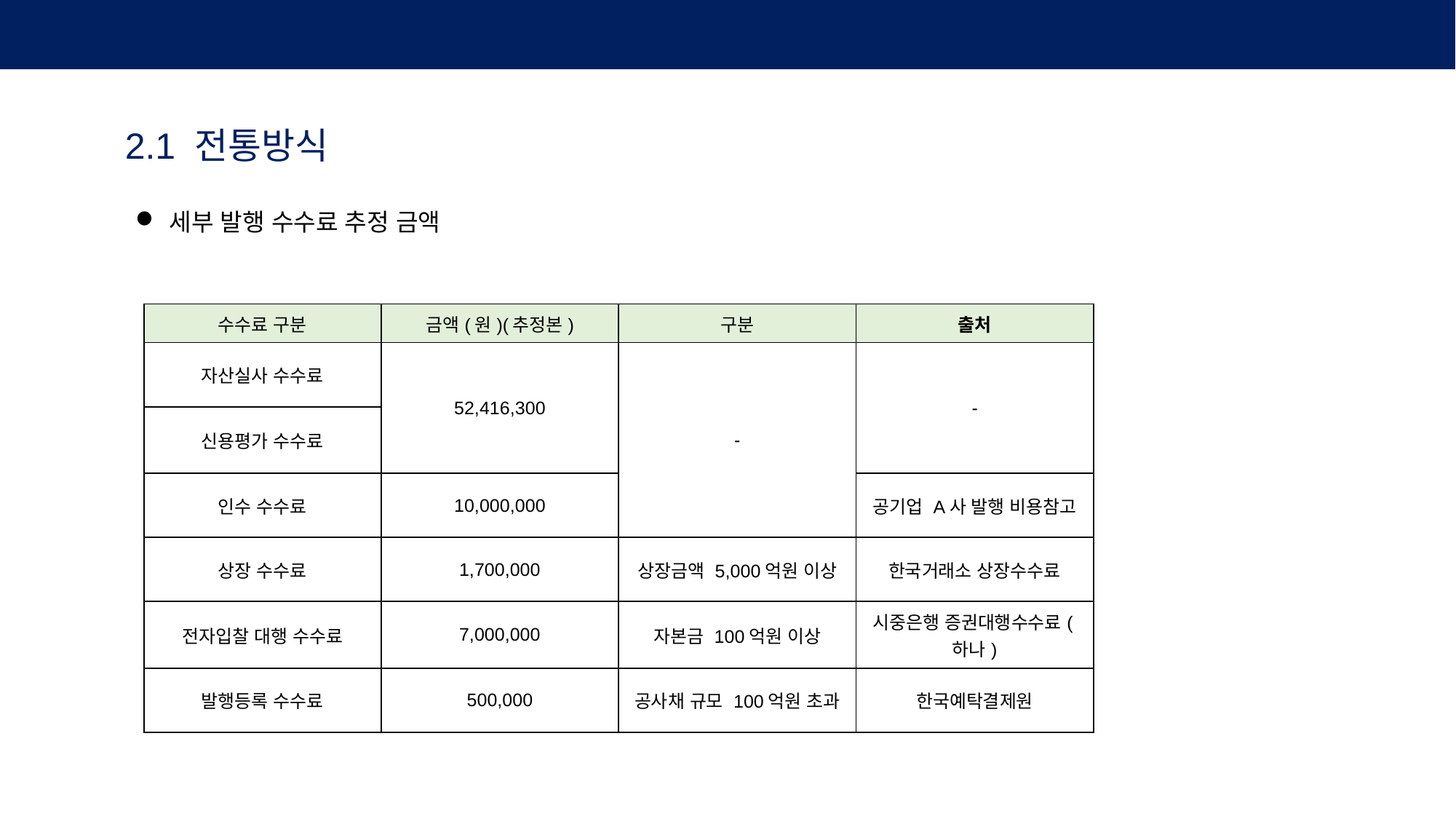

4. 채권토큰화 발행비용 실증분석
2.1 전통방식
세부 발행 수수료 추정 금액
| 수수료 구분 | 금액(원)(추정본) | 구분 | 출처 |
| --- | --- | --- | --- |
| 자산실사 수수료 | 52,416,300 | - | - |
| 신용평가 수수료 |  |  |  |
| 인수 수수료 | 10,000,000 |  | 공기업 A사 발행 비용참고 |
| 상장 수수료 | 1,700,000 | 상장금액 5,000억원 이상 | 한국거래소 상장수수료 |
| 전자입찰 대행 수수료 | 7,000,000 | 자본금 100억원 이상 | 시중은행 증권대행수수료(하나) |
| 발행등록 수수료 | 500,000 | 공사채 규모 100억원 초과 | 한국예탁결제원 |